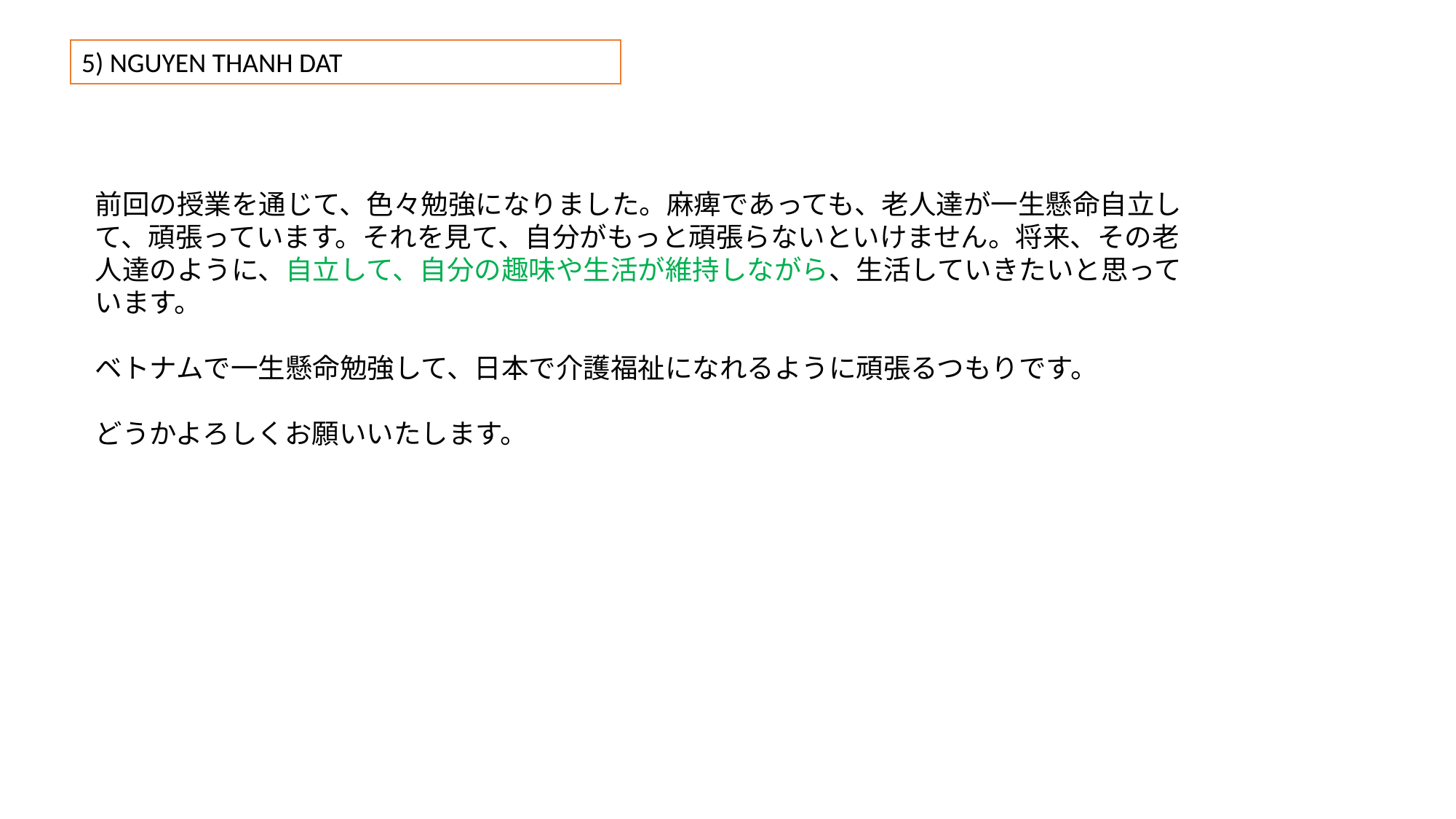

5) NGUYEN THANH DAT
前回の授業を通じて、色々勉強になりました。麻痺であっても、老人達が一生懸命自立して、頑張っています。それを見て、自分がもっと頑張らないといけません。将来、その老人達のように、自立して、自分の趣味や生活が維持しながら、生活していきたいと思っています。

ベトナムで一生懸命勉強して、日本で介護福祉になれるように頑張るつもりです。

どうかよろしくお願いいたします。